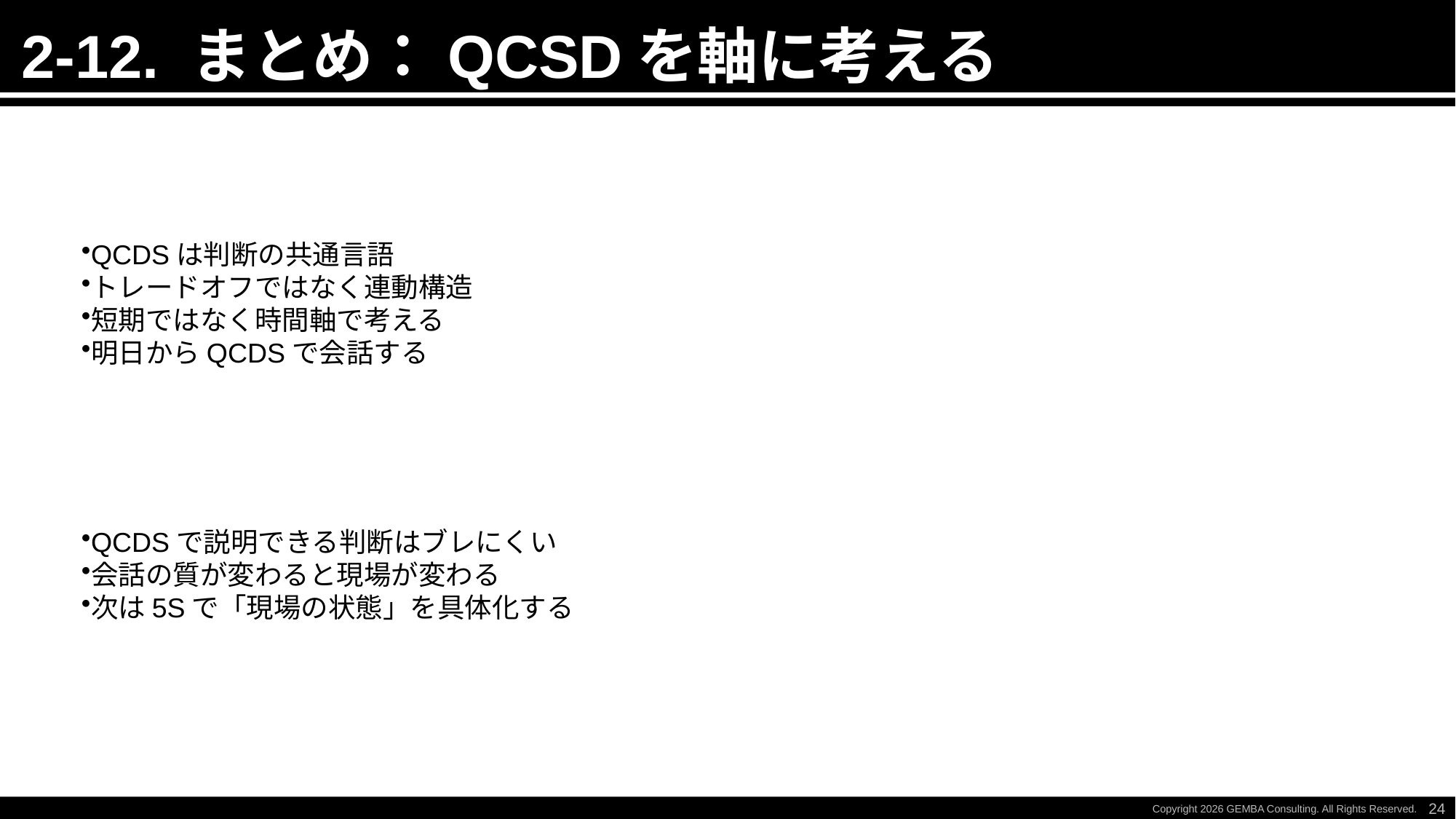

2-12. まとめ：QCSDを軸に考える
QCDSは判断の共通言語
トレードオフではなく連動構造
短期ではなく時間軸で考える
明日からQCDSで会話する
QCDSで説明できる判断はブレにくい
会話の質が変わると現場が変わる
次は5Sで「現場の状態」を具体化する
24